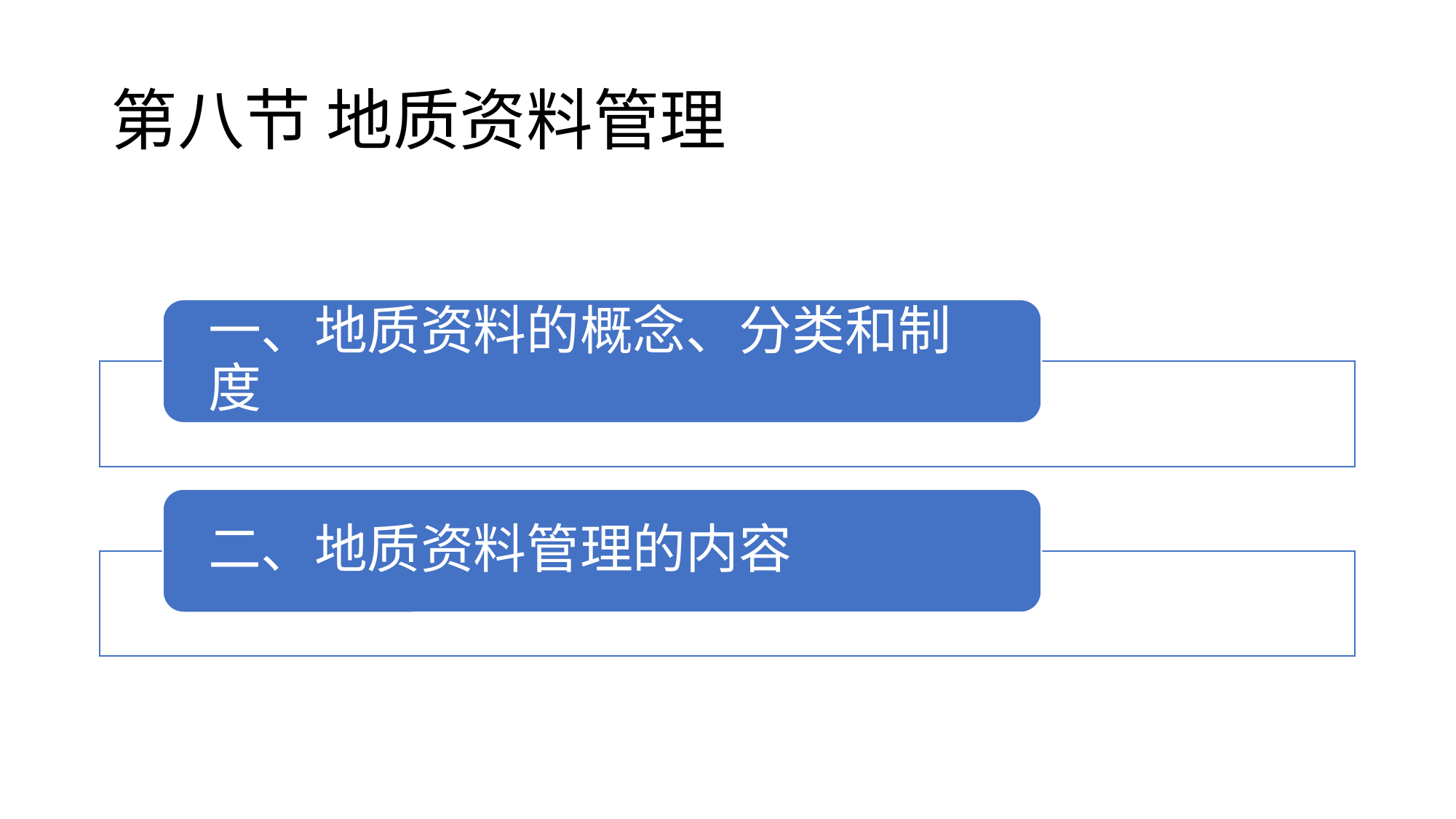

# 第八节 地质资料管理
一、地质资料的概念、分类和制度
二、地质资料管理的内容